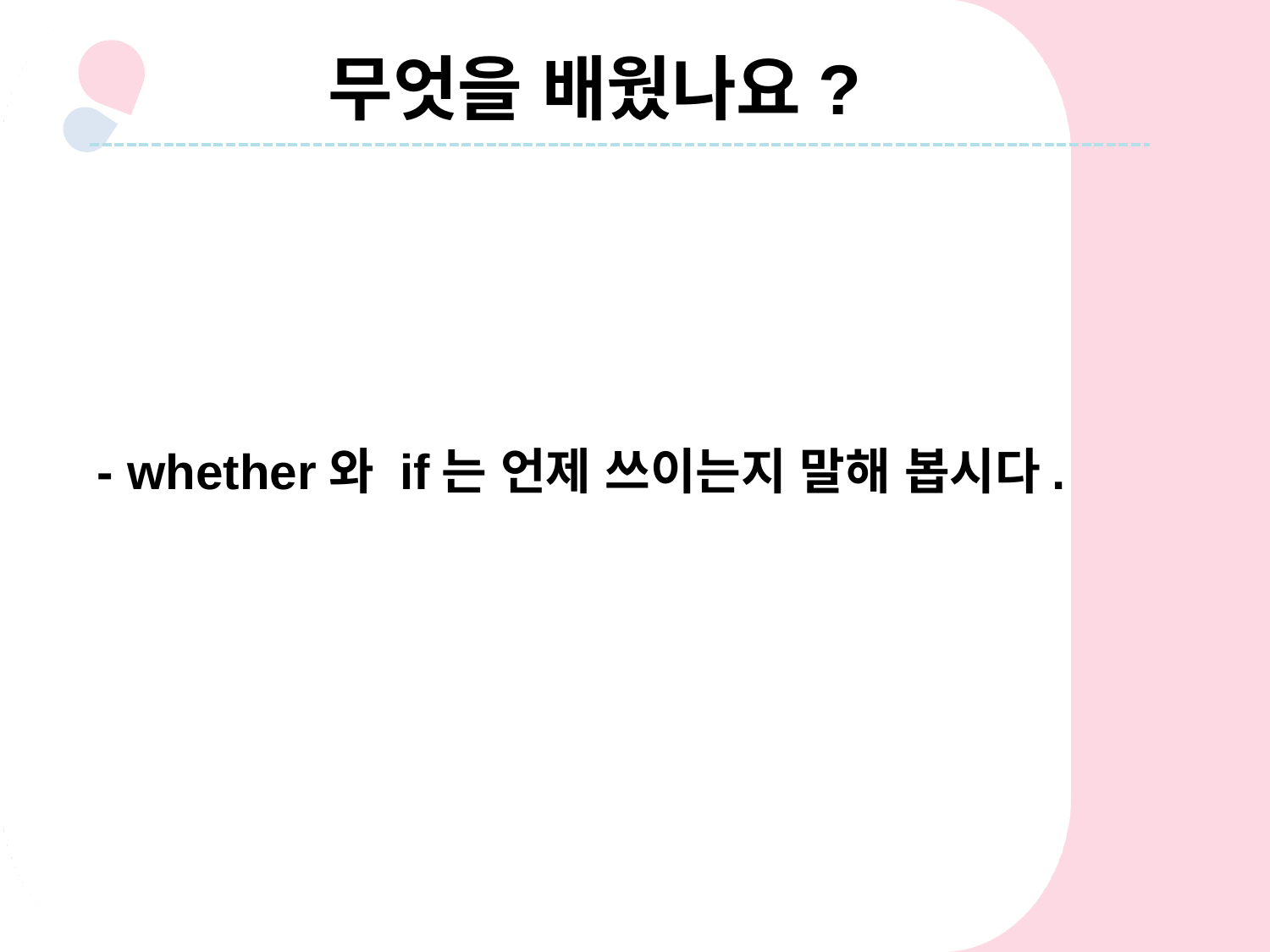

무엇을 배웠나요?
- whether와 if는 언제 쓰이는지 말해 봅시다.